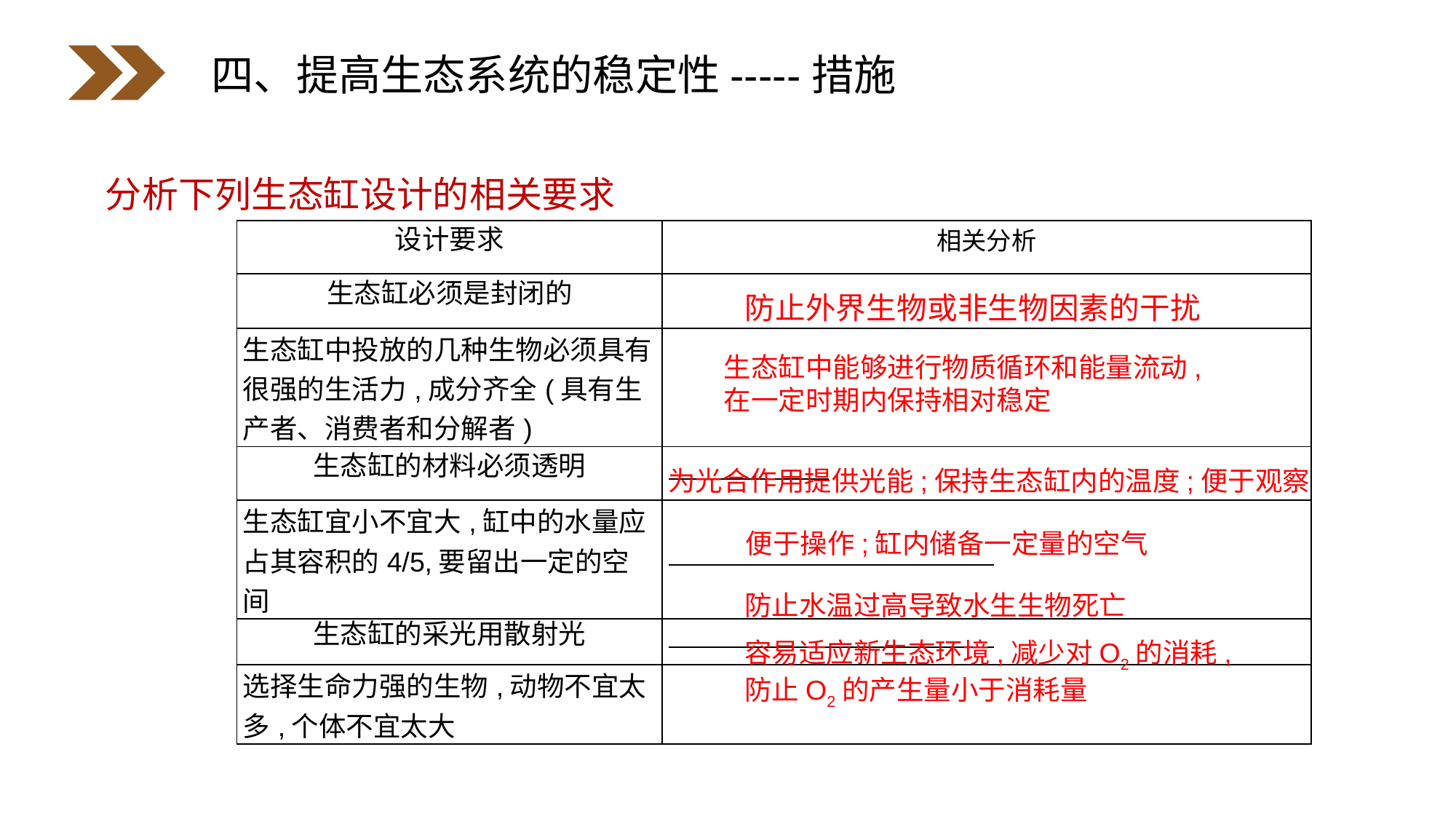

四、提高生态系统的稳定性-----措施
分析下列生态缸设计的相关要求

| 设计要求 | 相关分析 |
| --- | --- |
| 生态缸必须是封闭的 |  |
| 生态缸中投放的几种生物必须具有很强的生活力,成分齐全(具有生产者、消费者和分解者) |  |
| 生态缸的材料必须透明 |  |
| 生态缸宜小不宜大,缸中的水量应占其容积的4/5,要留出一定的空间 |  |
| 生态缸的采光用散射光 |  |
| 选择生命力强的生物,动物不宜太多,个体不宜太大 |  |
防止外界生物或非生物因素的干扰
生态缸中能够进行物质循环和能量流动,
在一定时期内保持相对稳定
为光合作用提供光能;保持生态缸内的温度;便于观察
便于操作;缸内储备一定量的空气
防止水温过高导致水生生物死亡
容易适应新生态环境,减少对O2的消耗,
防止O2的产生量小于消耗量